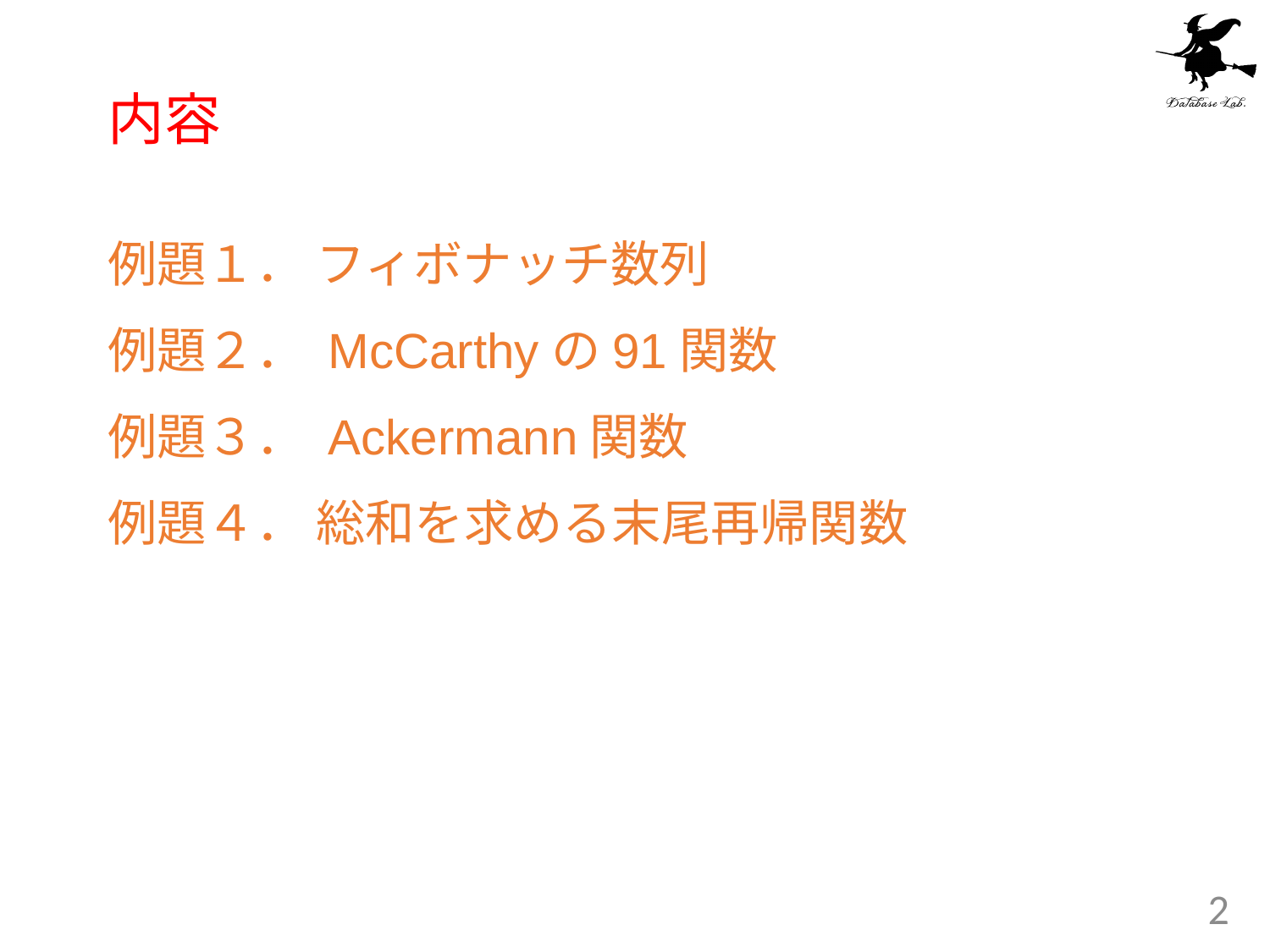

# 内容
例題１． フィボナッチ数列
例題２． McCarthyの91関数
例題３． Ackermann関数
例題４． 総和を求める末尾再帰関数

2